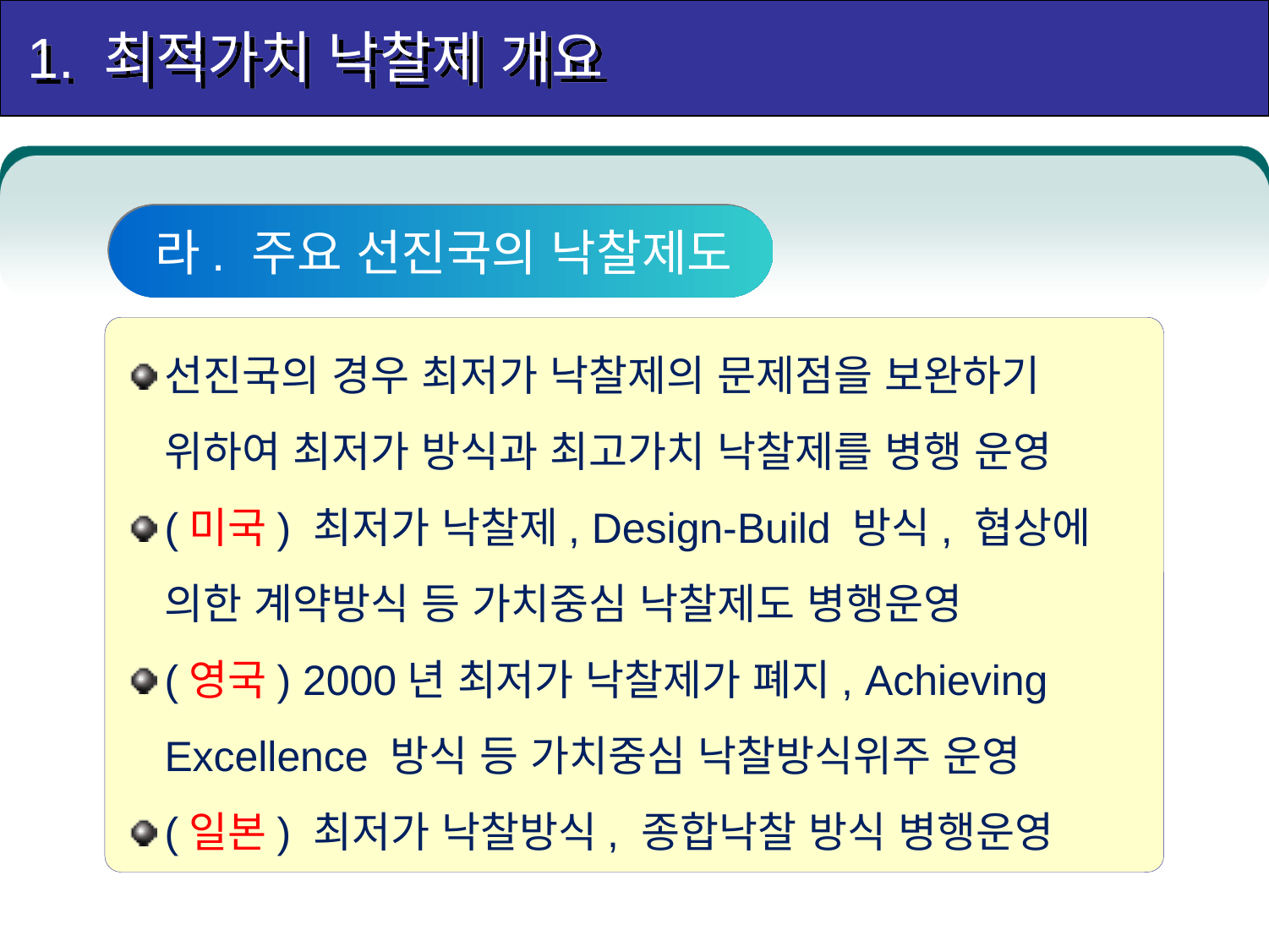

1. 최적가치 낙찰제 개요
라. 주요 선진국의 낙찰제도

선진국의 경우 최저가 낙찰제의 문제점을 보완하기 위하여 최저가 방식과 최고가치 낙찰제를 병행 운영
(미국) 최저가 낙찰제, Design-Build 방식, 협상에 의한 계약방식 등 가치중심 낙찰제도 병행운영
(영국) 2000년 최저가 낙찰제가 폐지, Achieving Excellence 방식 등 가치중심 낙찰방식위주 운영
(일본) 최저가 낙찰방식, 종합낙찰 방식 병행운영